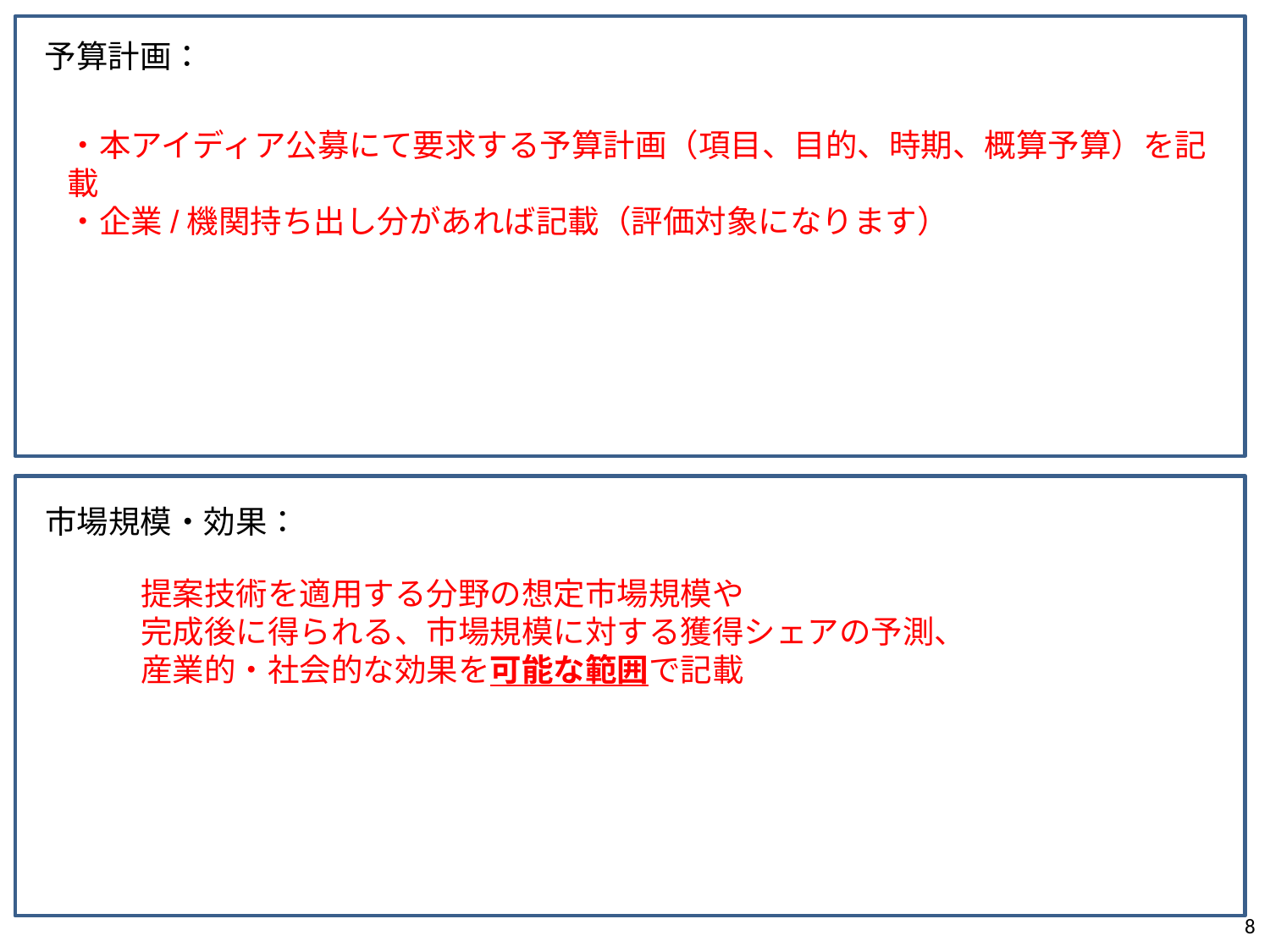

予算計画：
・本アイディア公募にて要求する予算計画（項目、目的、時期、概算予算）を記載
・企業/機関持ち出し分があれば記載（評価対象になります）

市場規模・効果：
提案技術を適用する分野の想定市場規模や
完成後に得られる、市場規模に対する獲得シェアの予測、
産業的・社会的な効果を可能な範囲で記載
8